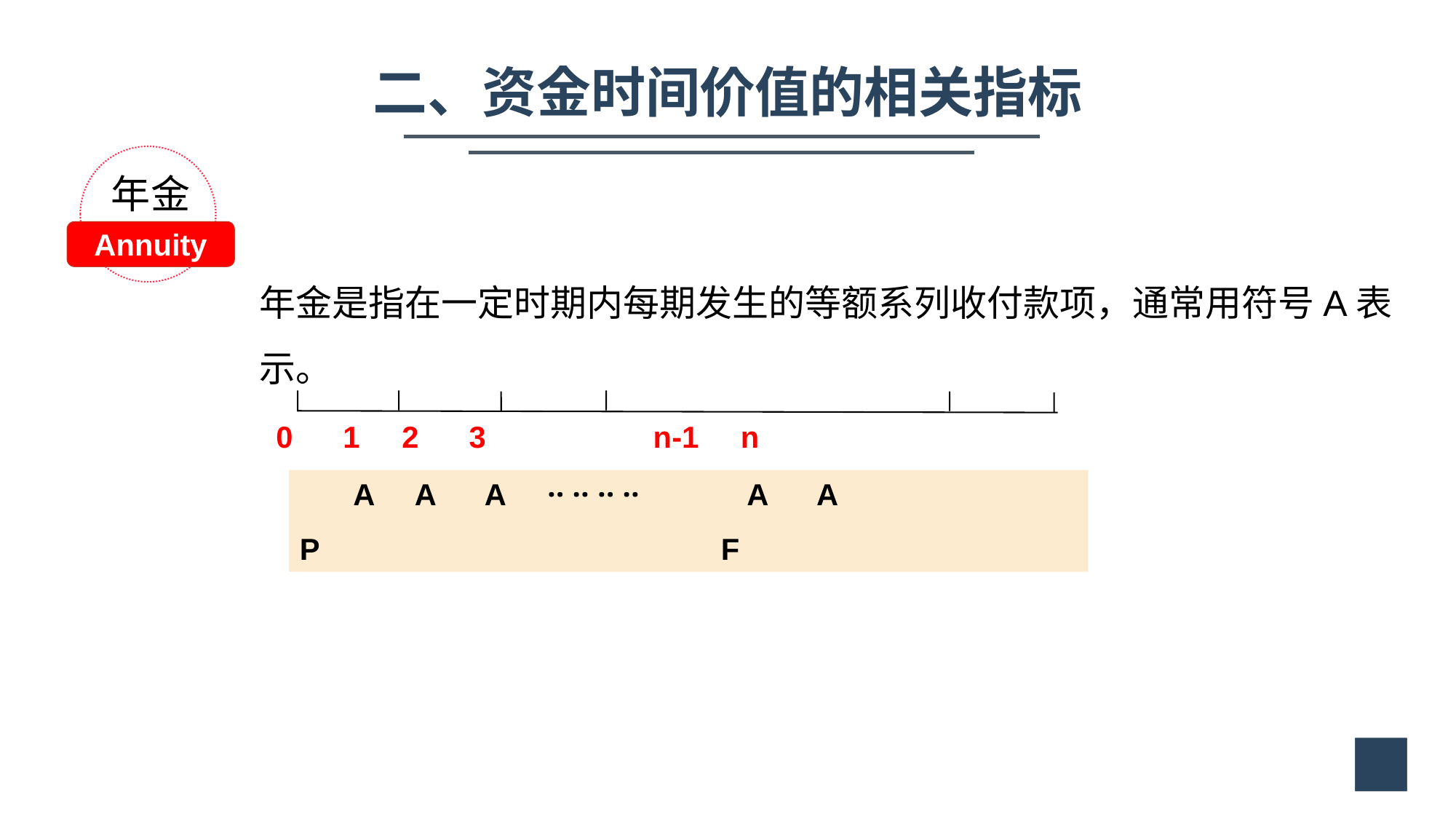

二、资金时间价值的相关指标

年金
Annuity
年金是指在一定时期内每期发生的等额系列收付款项，通常用符号A表示。

  0      1     2      3                    n-1     n
       A     A      A     ‥ ‥ ‥ ‥              A      A
P                                                F
8